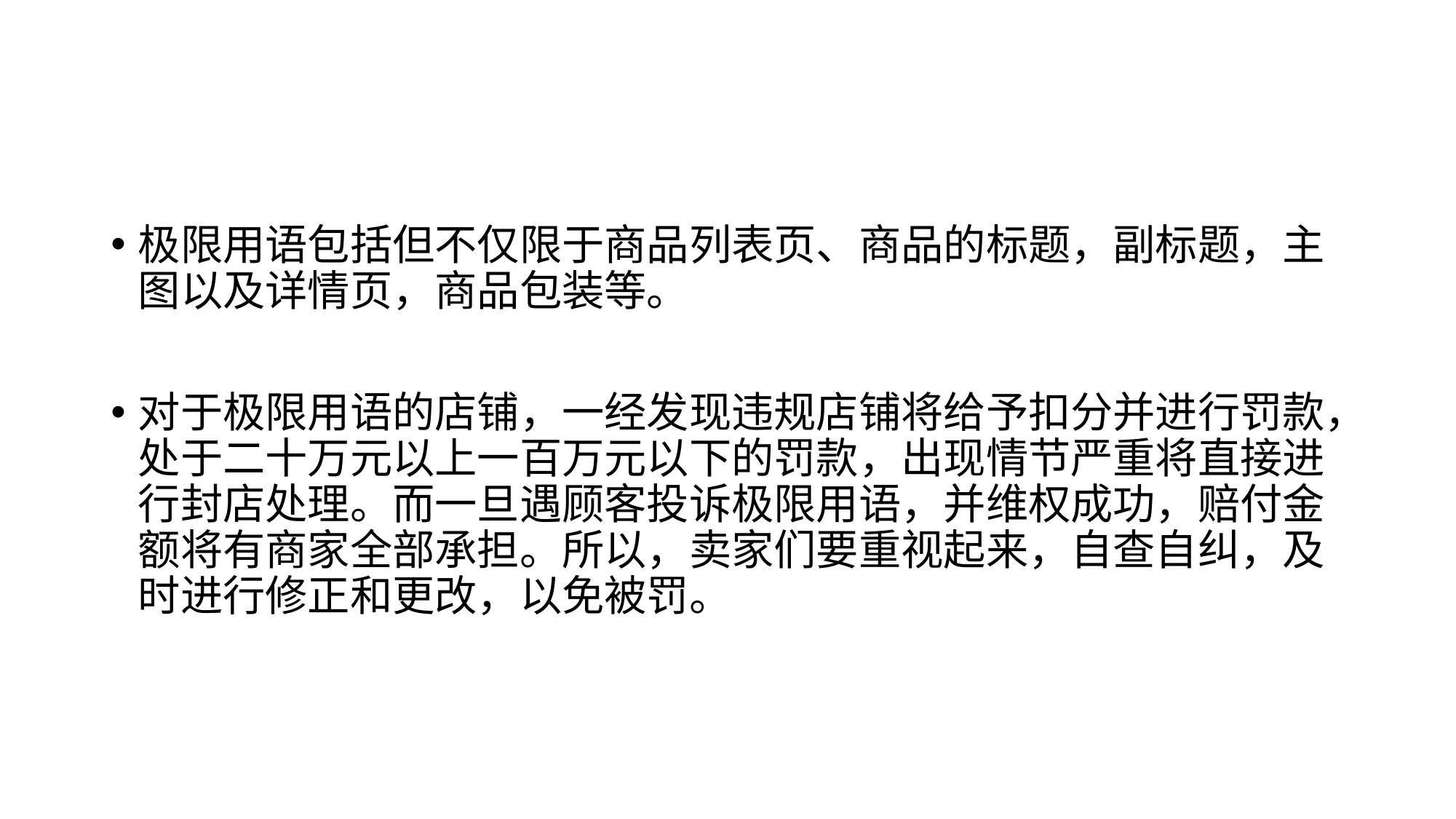

#
极限用语包括但不仅限于商品列表页、商品的标题，副标题，主图以及详情页，商品包装等。

对于极限用语的店铺，一经发现违规店铺将给予扣分并进行罚款，处于二十万元以上一百万元以下的罚款，出现情节严重将直接进行封店处理。而一旦遇顾客投诉极限用语，并维权成功，赔付金额将有商家全部承担。所以，卖家们要重视起来，自查自纠，及时进行修正和更改，以免被罚。